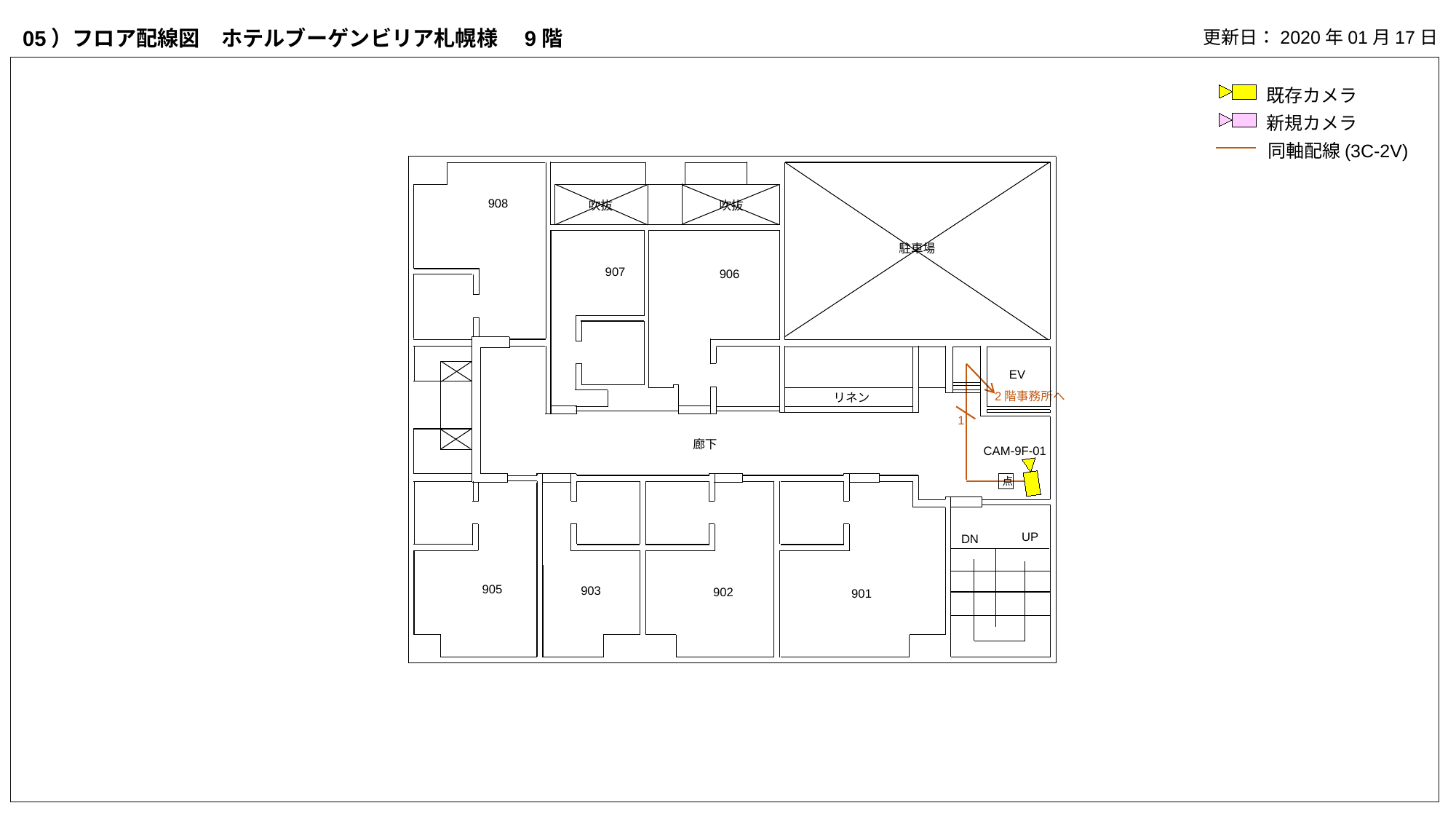

更新日：2020年01月17日
05）フロア配線図　ホテルブーゲンビリア札幌様　9階

既存カメラ

新規カメラ

同軸配線(3C-2V)
908
吹抜
吹抜
駐車場
907
906
EV
リネン
廊下

点
UP
DN
905
903
902
901
2階事務所へ
1
CAM-9F-01